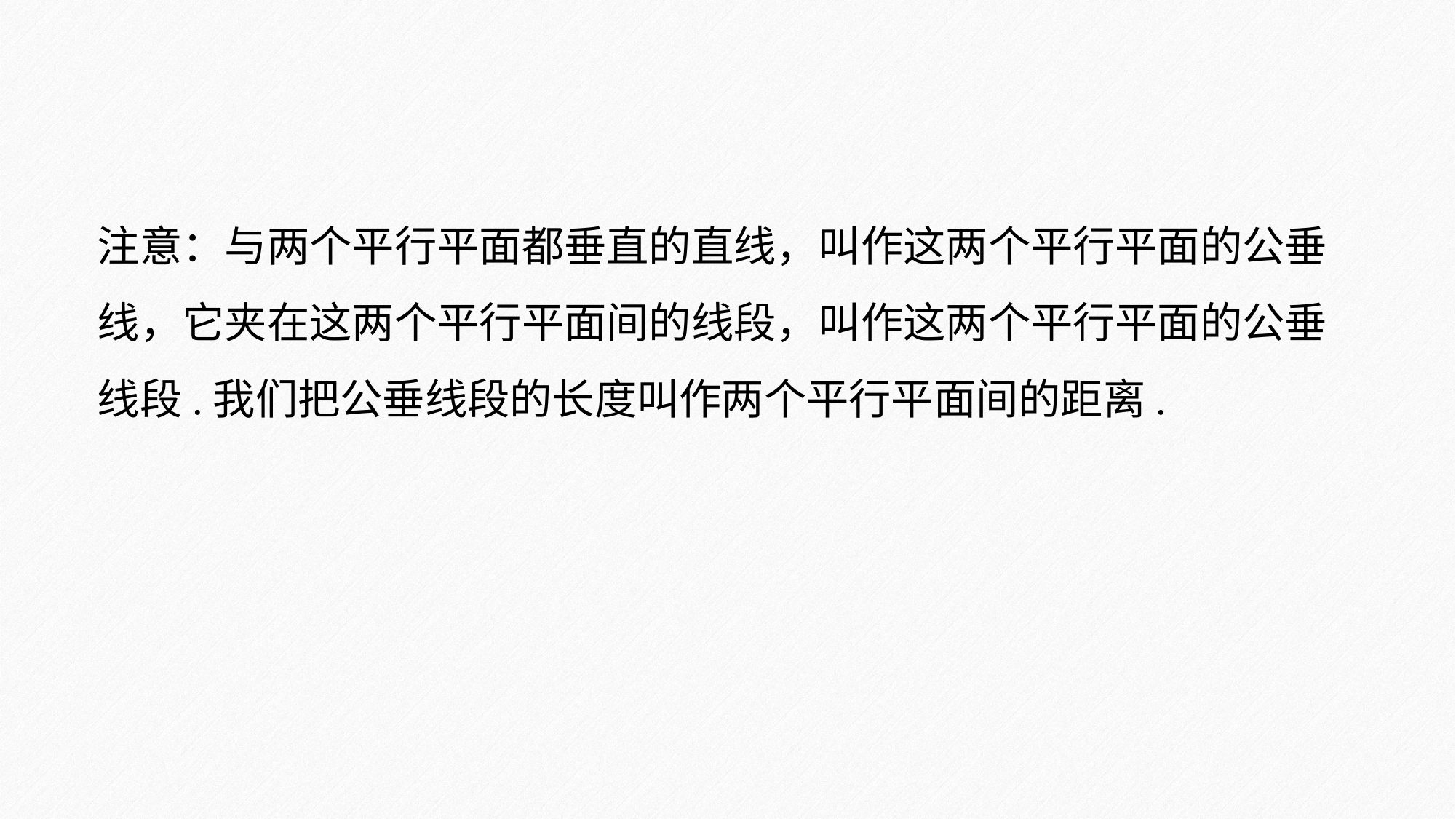

注意：与两个平行平面都垂直的直线，叫作这两个平行平面的公垂线，它夹在这两个平行平面间的线段，叫作这两个平行平面的公垂线段.我们把公垂线段的长度叫作两个平行平面间的距离.